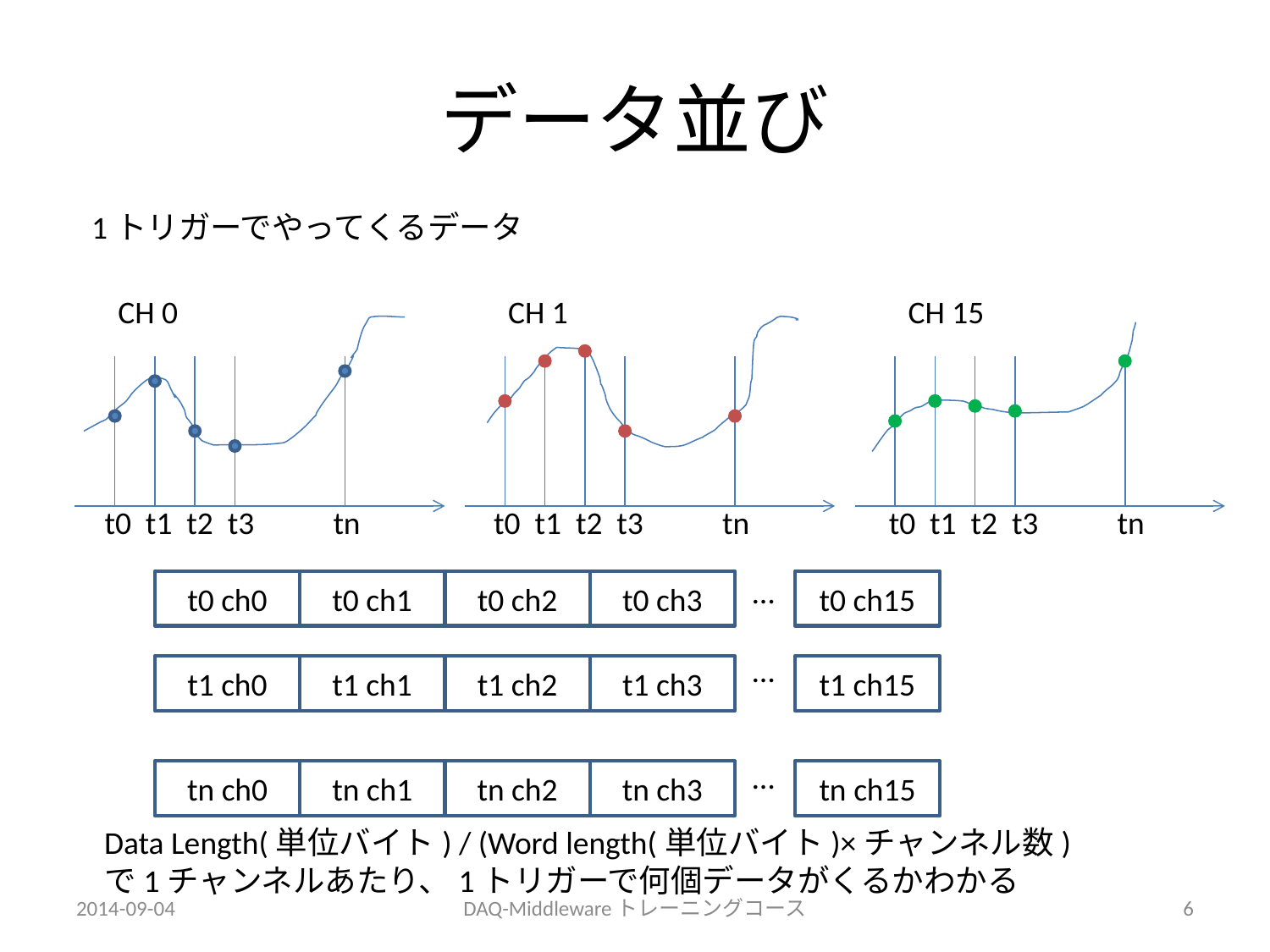

# データ並び
1トリガーでやってくるデータ
CH 0
CH 1
CH 15

t0  t1  t2  t3           tn
t0  t1  t2  t3           tn
t0  t1  t2  t3           tn
…
t0 ch0
t0 ch1
t0 ch2
t0 ch3
t0 ch15
…
t1 ch0
t1 ch1
t1 ch2
t1 ch3
t1 ch15
…
tn ch0
tn ch1
tn ch2
tn ch3
tn ch15
Data Length(単位バイト) / (Word length(単位バイト)×チャンネル数)
で1チャンネルあたり、1トリガーで何個データがくるかわかる
2014-09-04
DAQ-Middlewareトレーニングコース
6